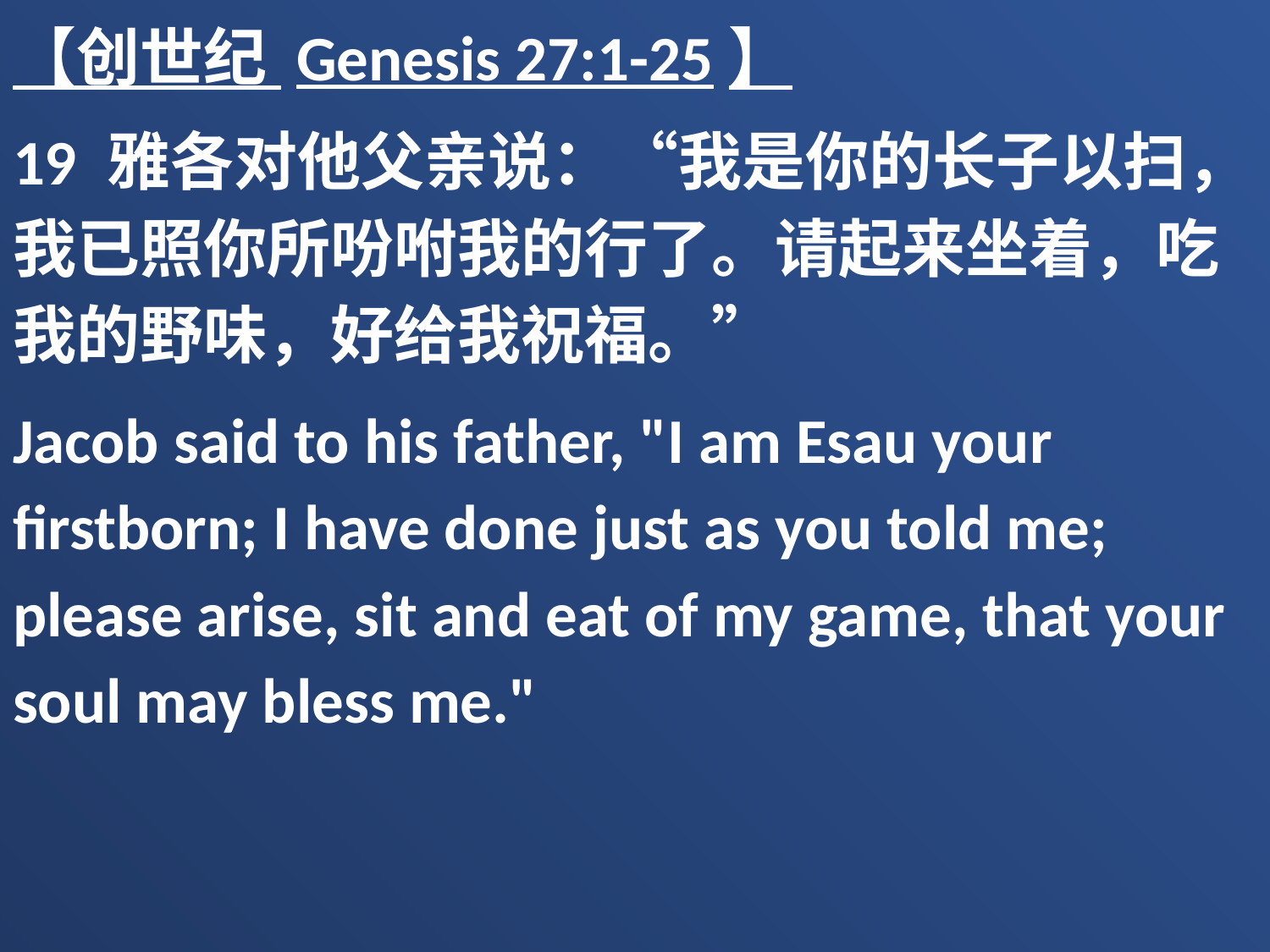

【创世纪 Genesis 27:1-25】
19 雅各对他父亲说：“我是你的长子以扫，我已照你所吩咐我的行了。请起来坐着，吃我的野味，好给我祝福。”
Jacob said to his father, "I am Esau your firstborn; I have done just as you told me; please arise, sit and eat of my game, that your soul may bless me."